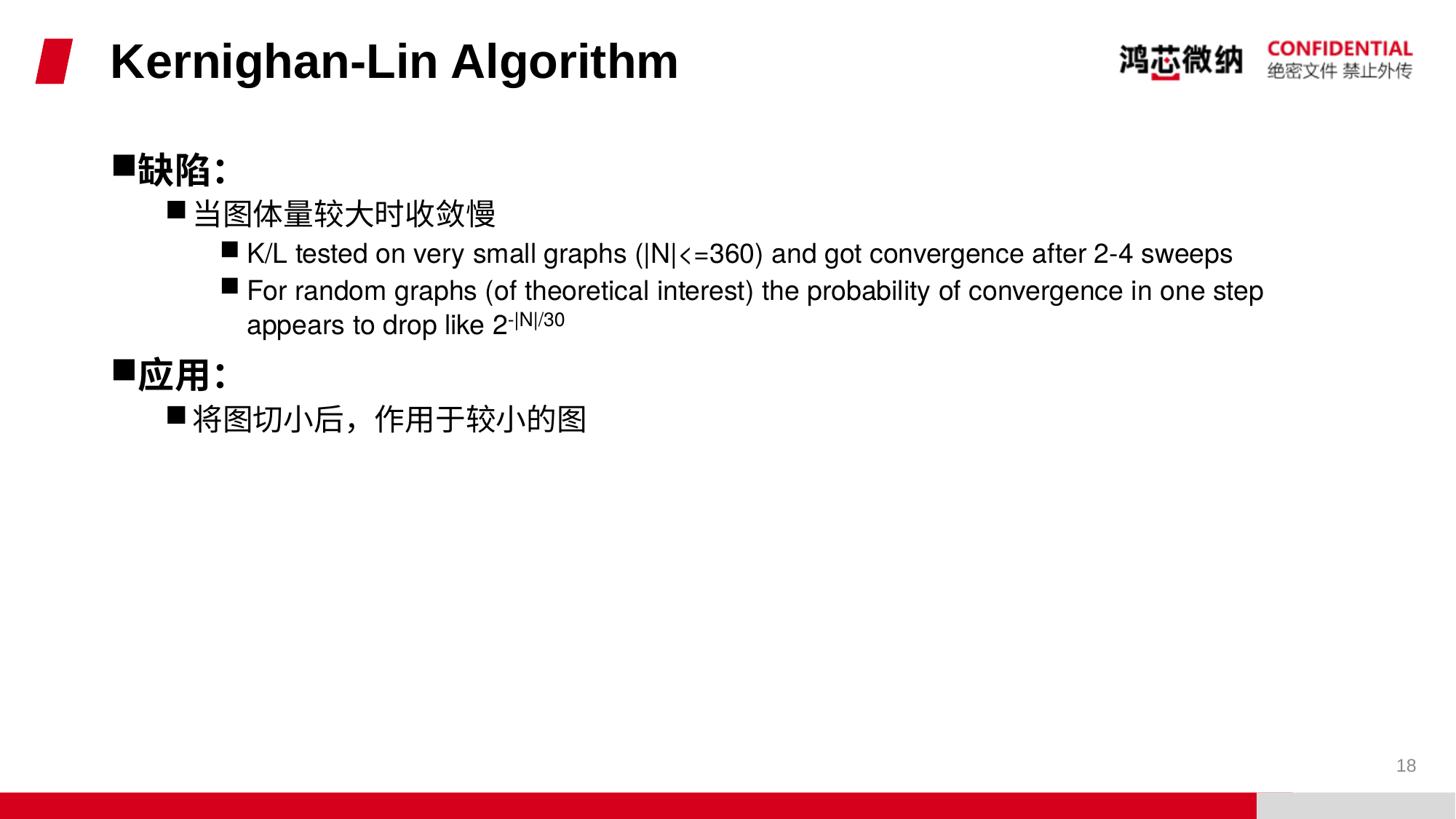

# Kernighan-Lin Algorithm
缺陷：
当图体量较大时收敛慢
K/L tested on very small graphs (|N|<=360) and got convergence after 2-4 sweeps
For random graphs (of theoretical interest) the probability of convergence in one step appears to drop like 2-|N|/30
应用：
将图切小后，作用于较小的图
18